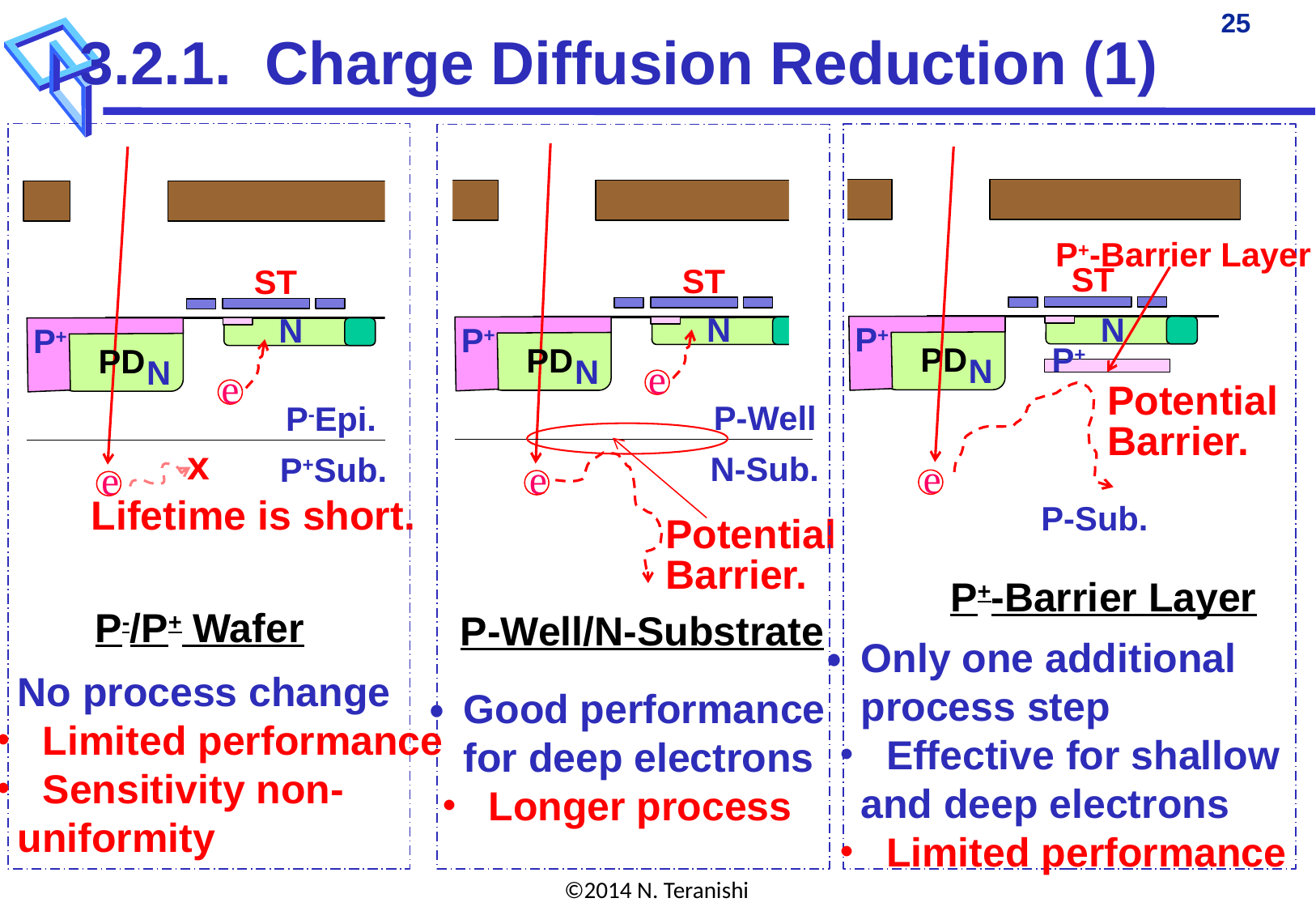

3.2.1.  Charge Diffusion Reduction (1)

P+-Barrier Layer
ST
ST
ST

N
N
N
P+
P+
P+

P+
PD
PD
PD

N
N
N
e

e

Potential
Barrier.

P-Well
P-Epi.

x
N-Sub.
P+Sub.
e
e
e

Lifetime is short.
P-Sub.
Potential
Barrier.
P+-Barrier Layer
P-/P+ Wafer
P-Well/N-Substrate
・ Only one additional
   process step
・ Effective for shallow
   and deep electrons
・ Limited performance
・ No process change
・ Limited performance
・ Sensitivity non-
   uniformity
・ Good performance
   for deep electrons
・ Longer process